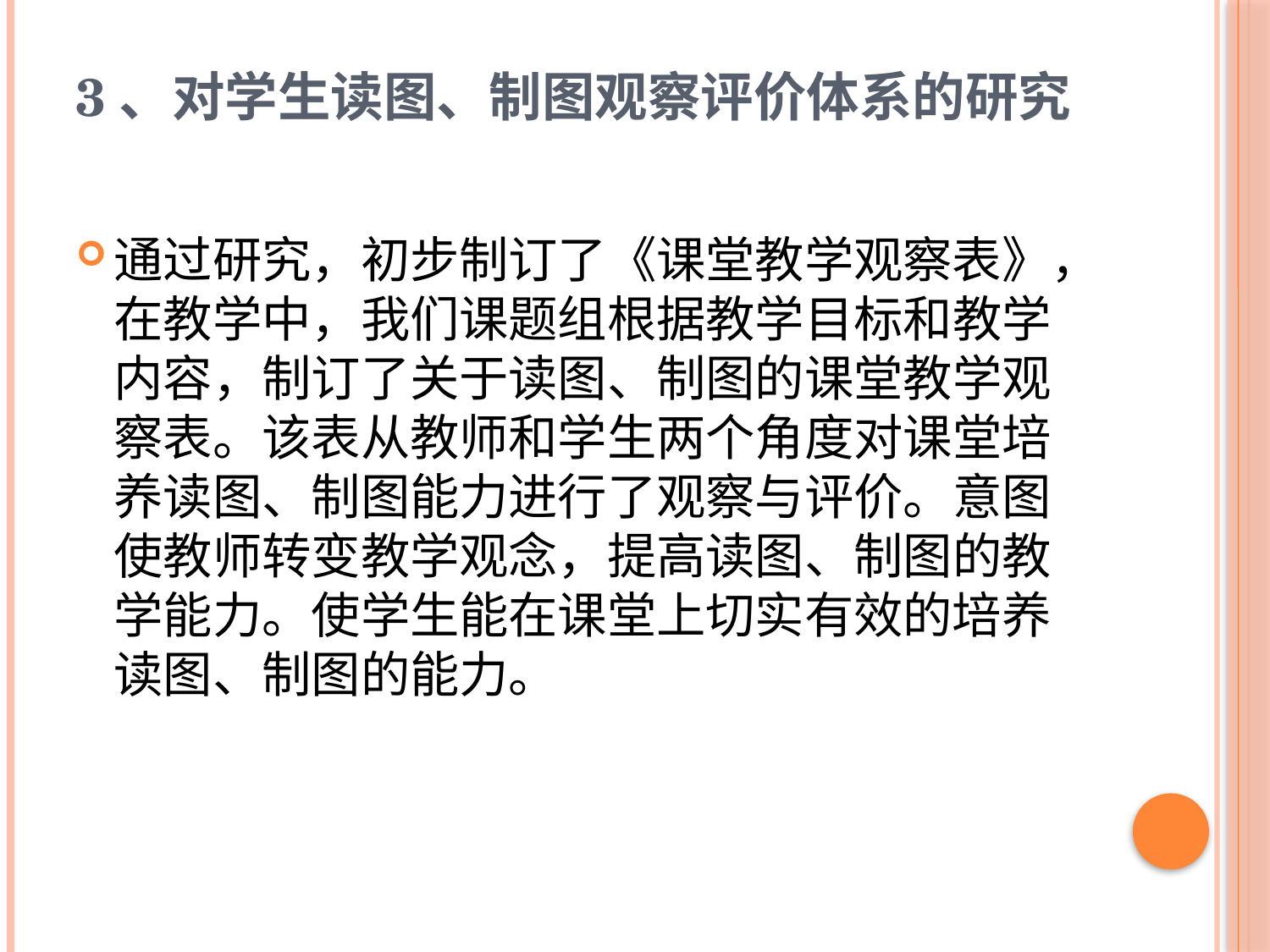

# 3、对学生读图、制图观察评价体系的研究
通过研究，初步制订了《课堂教学观察表》，在教学中，我们课题组根据教学目标和教学内容，制订了关于读图、制图的课堂教学观察表。该表从教师和学生两个角度对课堂培养读图、制图能力进行了观察与评价。意图使教师转变教学观念，提高读图、制图的教学能力。使学生能在课堂上切实有效的培养读图、制图的能力。